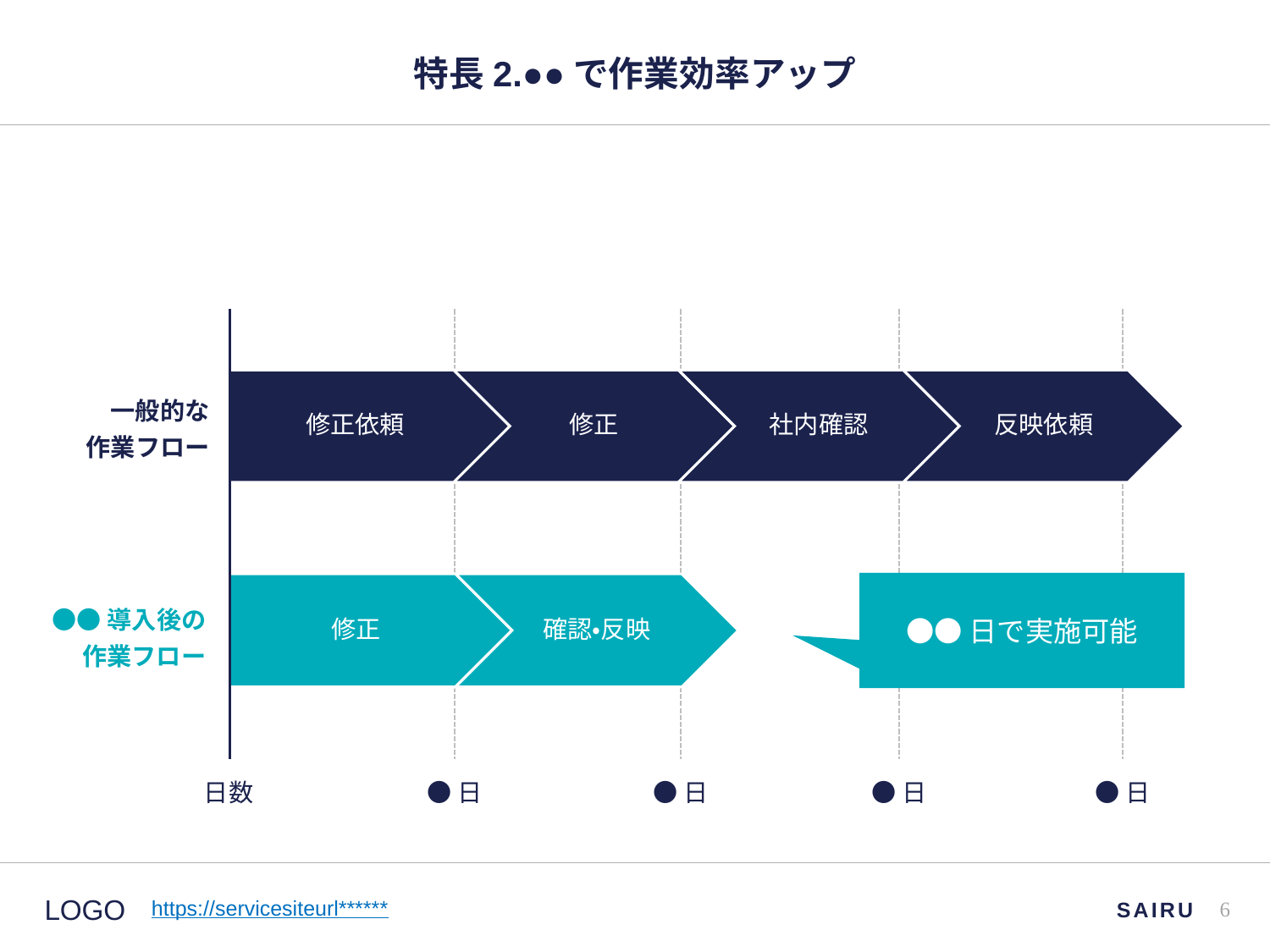

# 特長2.●●で作業効率アップ

修正依頼
修正
社内確認
反映依頼
一般的な
作業フロー
修正
確認・反映
●●日で実施可能
●●導入後の
作業フロー
日数
●日
●日
●日
●日
SAIRU
6